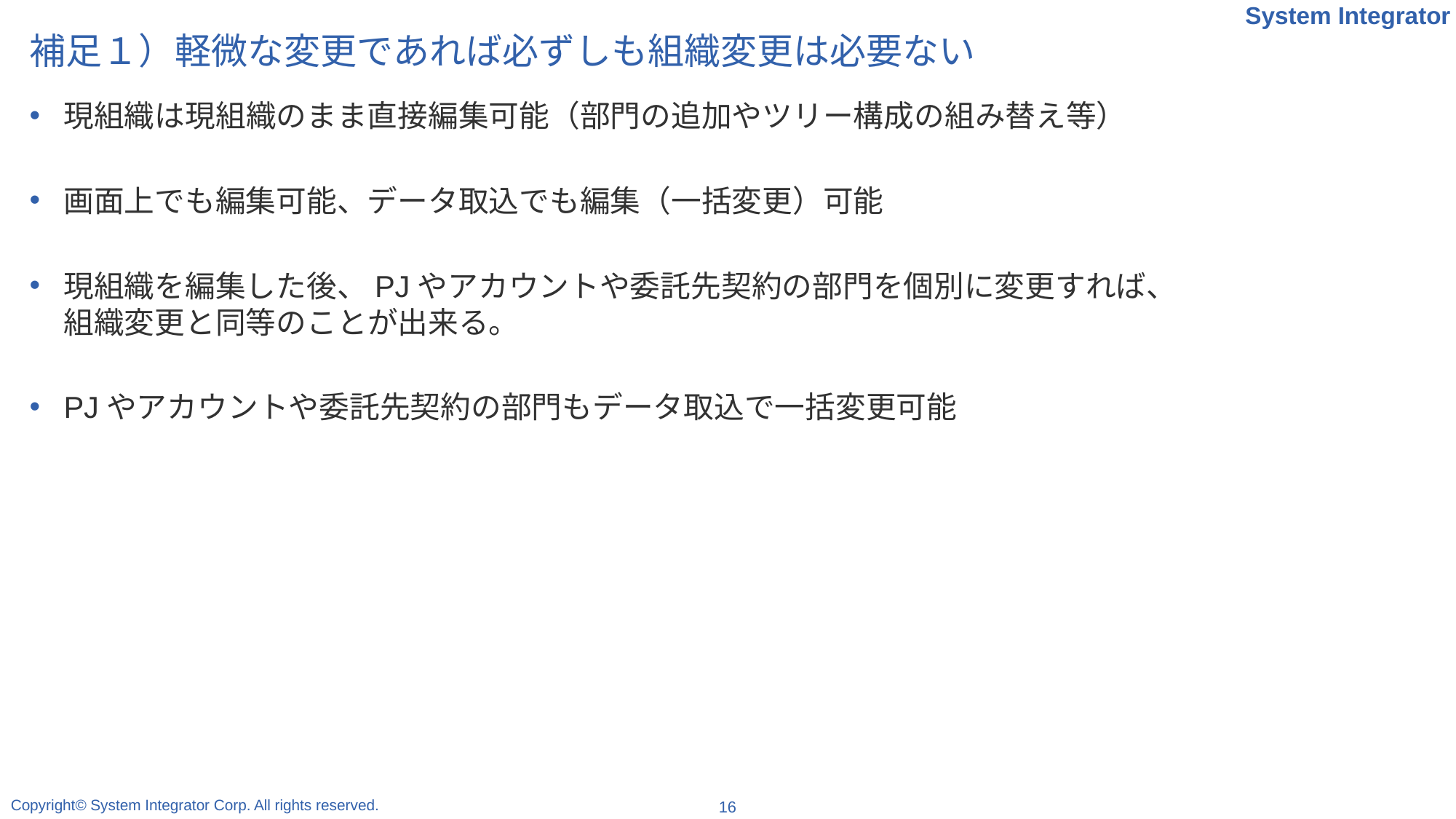

# 補足１）軽微な変更であれば必ずしも組織変更は必要ない
現組織は現組織のまま直接編集可能（部門の追加やツリー構成の組み替え等）

画面上でも編集可能、データ取込でも編集（一括変更）可能

現組織を編集した後、PJやアカウントや委託先契約の部門を個別に変更すれば、
組織変更と同等のことが出来る。

PJやアカウントや委託先契約の部門もデータ取込で一括変更可能